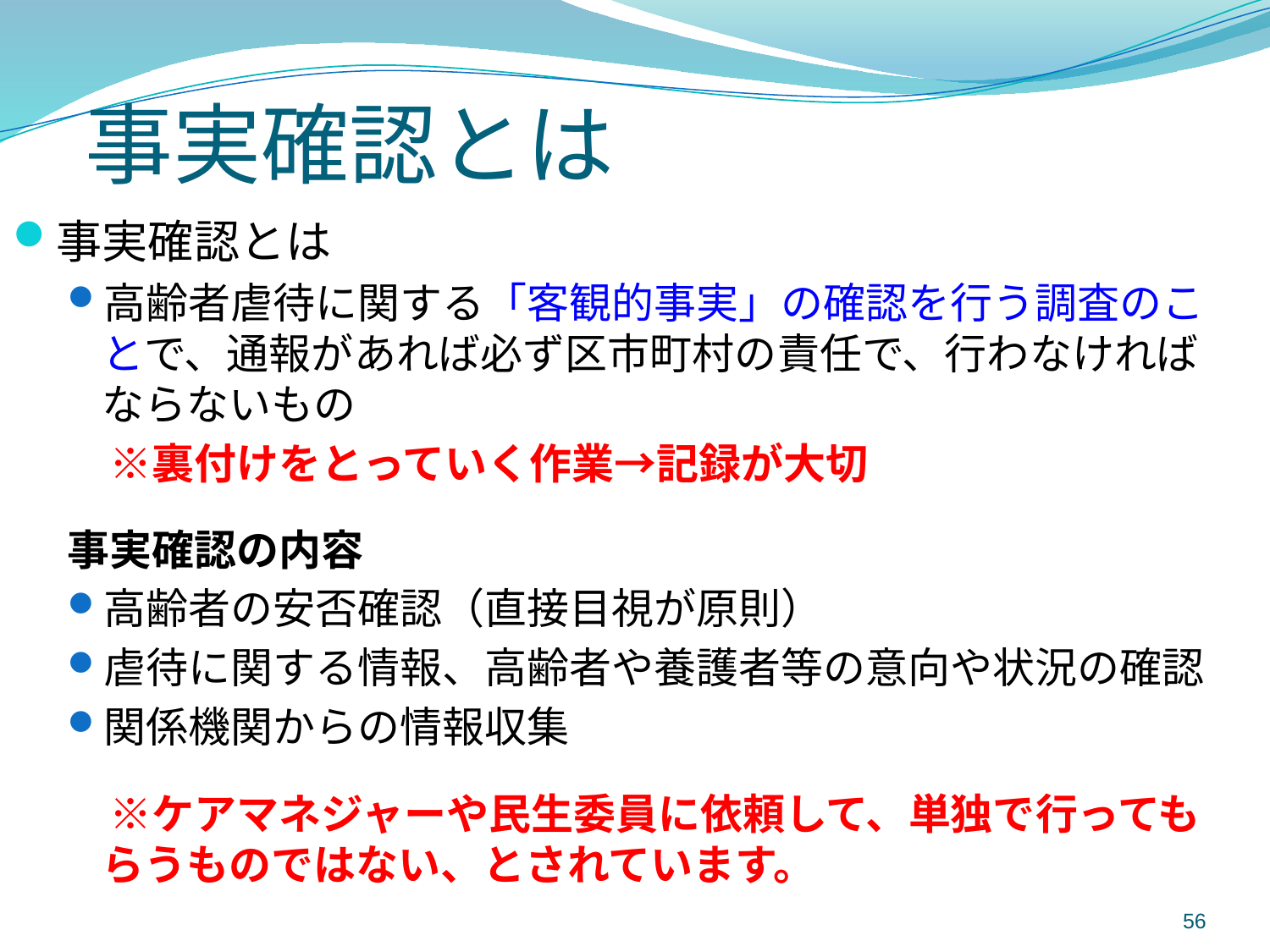

# 事実確認とは
事実確認とは
高齢者虐待に関する「客観的事実」の確認を行う調査のことで、通報があれば必ず区市町村の責任で、行わなければならないもの
　※裏付けをとっていく作業→記録が大切

事実確認の内容
高齢者の安否確認（直接目視が原則）
虐待に関する情報、高齢者や養護者等の意向や状況の確認
関係機関からの情報収集

　※ケアマネジャーや民生委員に依頼して、単独で行ってもらうものではない、とされています。
56